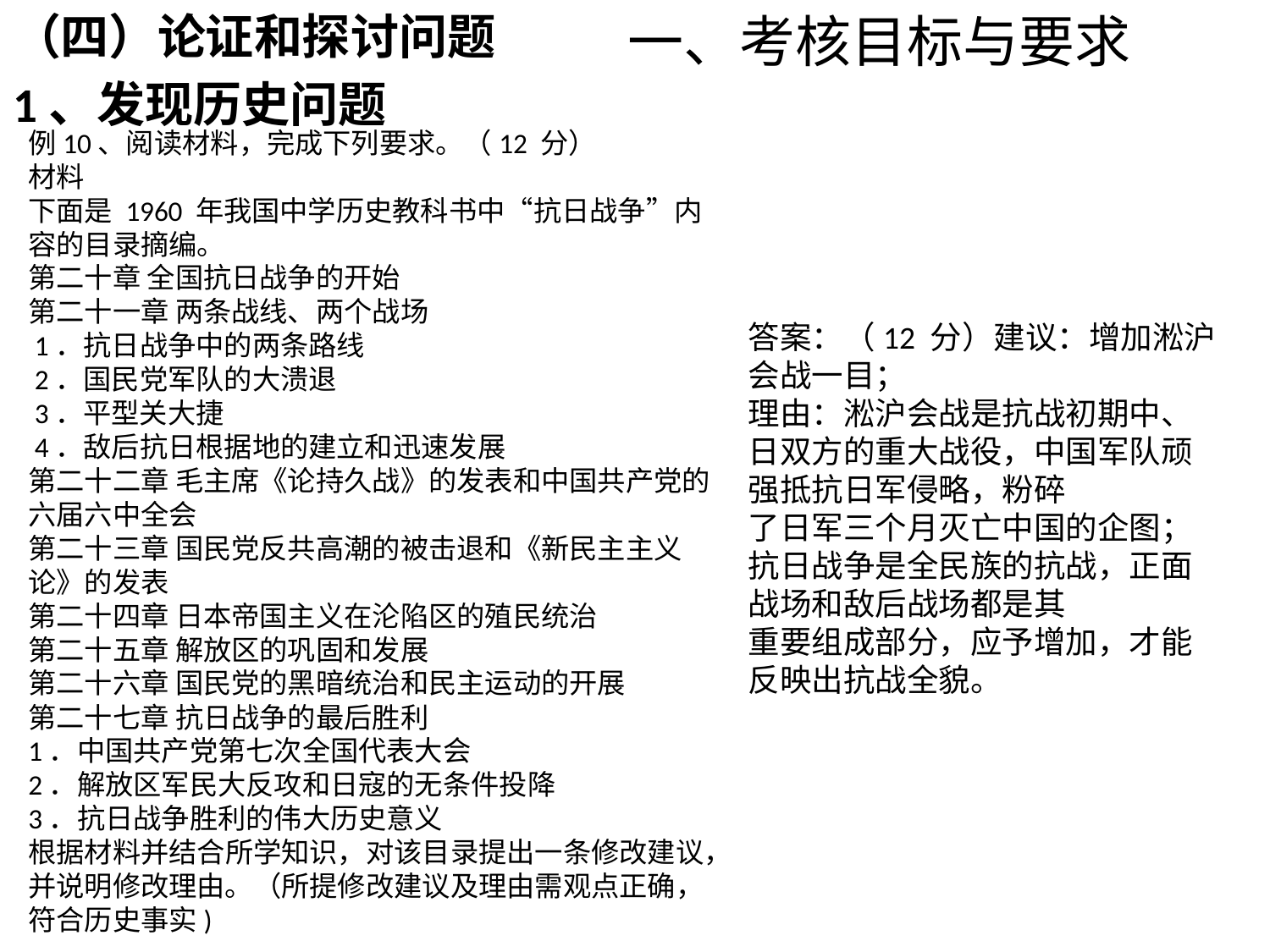

（四）论证和探讨问题
1、发现历史问题
# 一、考核目标与要求
例10、阅读材料，完成下列要求。（12 分）
材料
下面是 1960 年我国中学历史教科书中“抗日战争”内容的目录摘编。
第二十章 全国抗日战争的开始
第二十一章 两条战线、两个战场
 1．抗日战争中的两条路线
 2．国民党军队的大溃退
 3．平型关大捷
 4．敌后抗日根据地的建立和迅速发展
第二十二章 毛主席《论持久战》的发表和中国共产党的六届六中全会
第二十三章 国民党反共高潮的被击退和《新民主主义论》的发表
第二十四章 日本帝国主义在沦陷区的殖民统治
第二十五章 解放区的巩固和发展
第二十六章 国民党的黑暗统治和民主运动的开展
第二十七章 抗日战争的最后胜利
1．中国共产党第七次全国代表大会
2．解放区军民大反攻和日寇的无条件投降
3．抗日战争胜利的伟大历史意义
根据材料并结合所学知识，对该目录提出一条修改建议，并说明修改理由。（所提修改建议及理由需观点正确，符合历史事实)

答案：（12 分）建议：增加淞沪会战一目；
理由：淞沪会战是抗战初期中、日双方的重大战役，中国军队顽强抵抗日军侵略，粉碎
了日军三个月灭亡中国的企图；抗日战争是全民族的抗战，正面战场和敌后战场都是其
重要组成部分，应予增加，才能反映出抗战全貌。